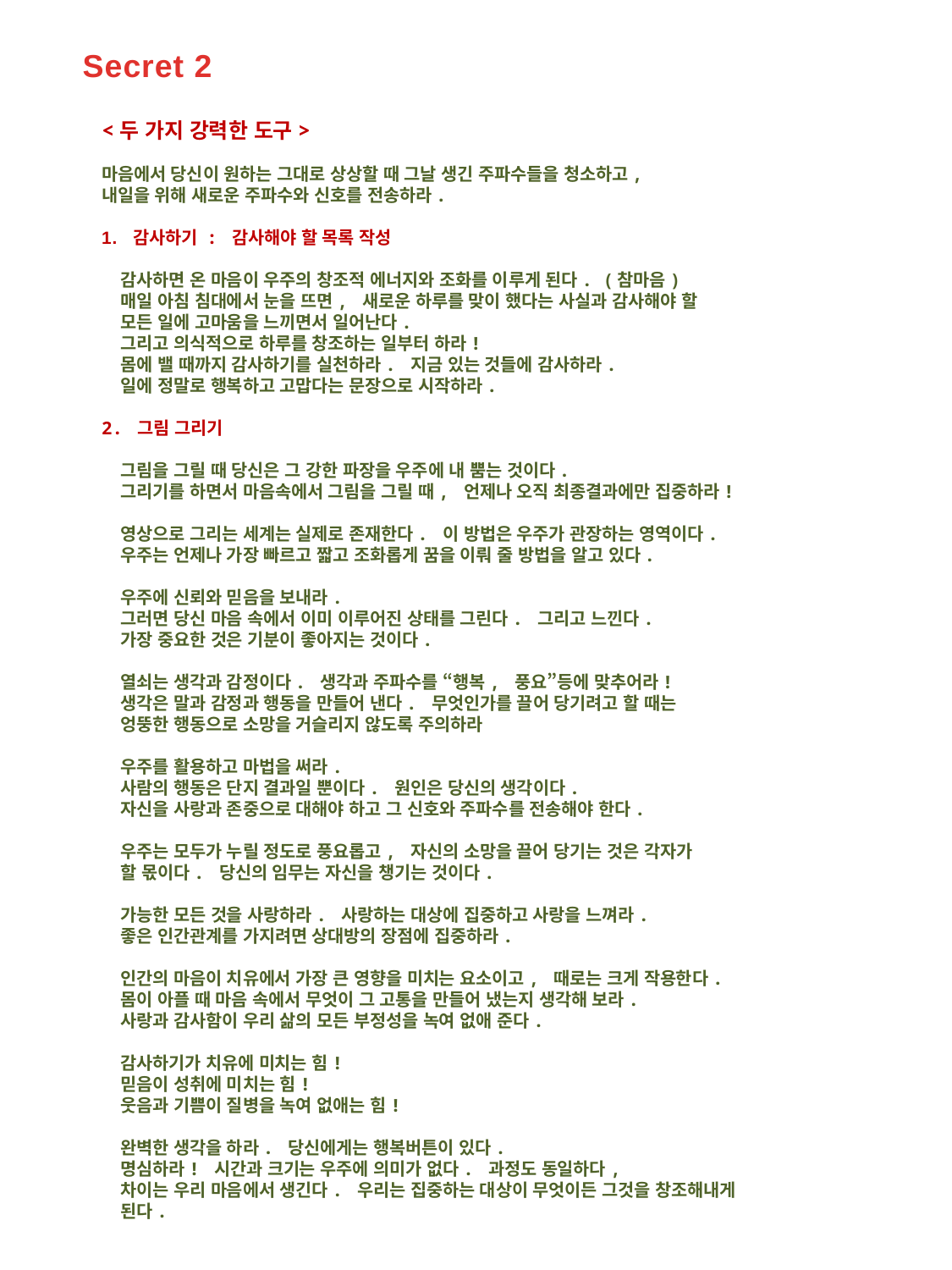

Secret 2
<두 가지 강력한 도구>

마음에서 당신이 원하는 그대로 상상할 때 그날 생긴 주파수들을 청소하고,
내일을 위해 새로운 주파수와 신호를 전송하라.

감사하기 : 감사해야 할 목록 작성

   감사하면 온 마음이 우주의 창조적 에너지와 조화를 이루게 된다. (참마음)
   매일 아침 침대에서 눈을 뜨면, 새로운 하루를 맞이 했다는 사실과 감사해야 할
   모든 일에 고마움을 느끼면서 일어난다.
   그리고 의식적으로 하루를 창조하는 일부터 하라!
   몸에 밸 때까지 감사하기를 실천하라. 지금 있는 것들에 감사하라.
   일에 정말로 행복하고 고맙다는 문장으로 시작하라.

2. 그림 그리기

   그림을 그릴 때 당신은 그 강한 파장을 우주에 내 뿜는 것이다.
   그리기를 하면서 마음속에서 그림을 그릴 때, 언제나 오직 최종결과에만 집중하라!

   영상으로 그리는 세계는 실제로 존재한다. 이 방법은 우주가 관장하는 영역이다.
   우주는 언제나 가장 빠르고 짧고 조화롭게 꿈을 이뤄 줄 방법을 알고 있다.

   우주에 신뢰와 믿음을 보내라.
   그러면 당신 마음 속에서 이미 이루어진 상태를 그린다. 그리고 느낀다.
   가장 중요한 것은 기분이 좋아지는 것이다.

   열쇠는 생각과 감정이다. 생각과 주파수를 “행복, 풍요”등에 맞추어라!
   생각은 말과 감정과 행동을 만들어 낸다. 무엇인가를 끌어 당기려고 할 때는
   엉뚱한 행동으로 소망을 거슬리지 않도록 주의하라

   우주를 활용하고 마법을 써라.
   사람의 행동은 단지 결과일 뿐이다. 원인은 당신의 생각이다.
   자신을 사랑과 존중으로 대해야 하고 그 신호와 주파수를 전송해야 한다.

   우주는 모두가 누릴 정도로 풍요롭고, 자신의 소망을 끌어 당기는 것은 각자가
   할 몫이다. 당신의 임무는 자신을 챙기는 것이다.

   가능한 모든 것을 사랑하라. 사랑하는 대상에 집중하고 사랑을 느껴라.
   좋은 인간관계를 가지려면 상대방의 장점에 집중하라.

   인간의 마음이 치유에서 가장 큰 영향을 미치는 요소이고, 때로는 크게 작용한다.
   몸이 아플 때 마음 속에서 무엇이 그 고통을 만들어 냈는지 생각해 보라.
   사랑과 감사함이 우리 삶의 모든 부정성을 녹여 없애 준다.

   감사하기가 치유에 미치는 힘!
   믿음이 성취에 미치는 힘!
   웃음과 기쁨이 질병을 녹여 없애는 힘!

   완벽한 생각을 하라. 당신에게는 행복버튼이 있다.
   명심하라! 시간과 크기는 우주에 의미가 없다. 과정도 동일하다,
   차이는 우리 마음에서 생긴다. 우리는 집중하는 대상이 무엇이든 그것을 창조해내게
   된다.